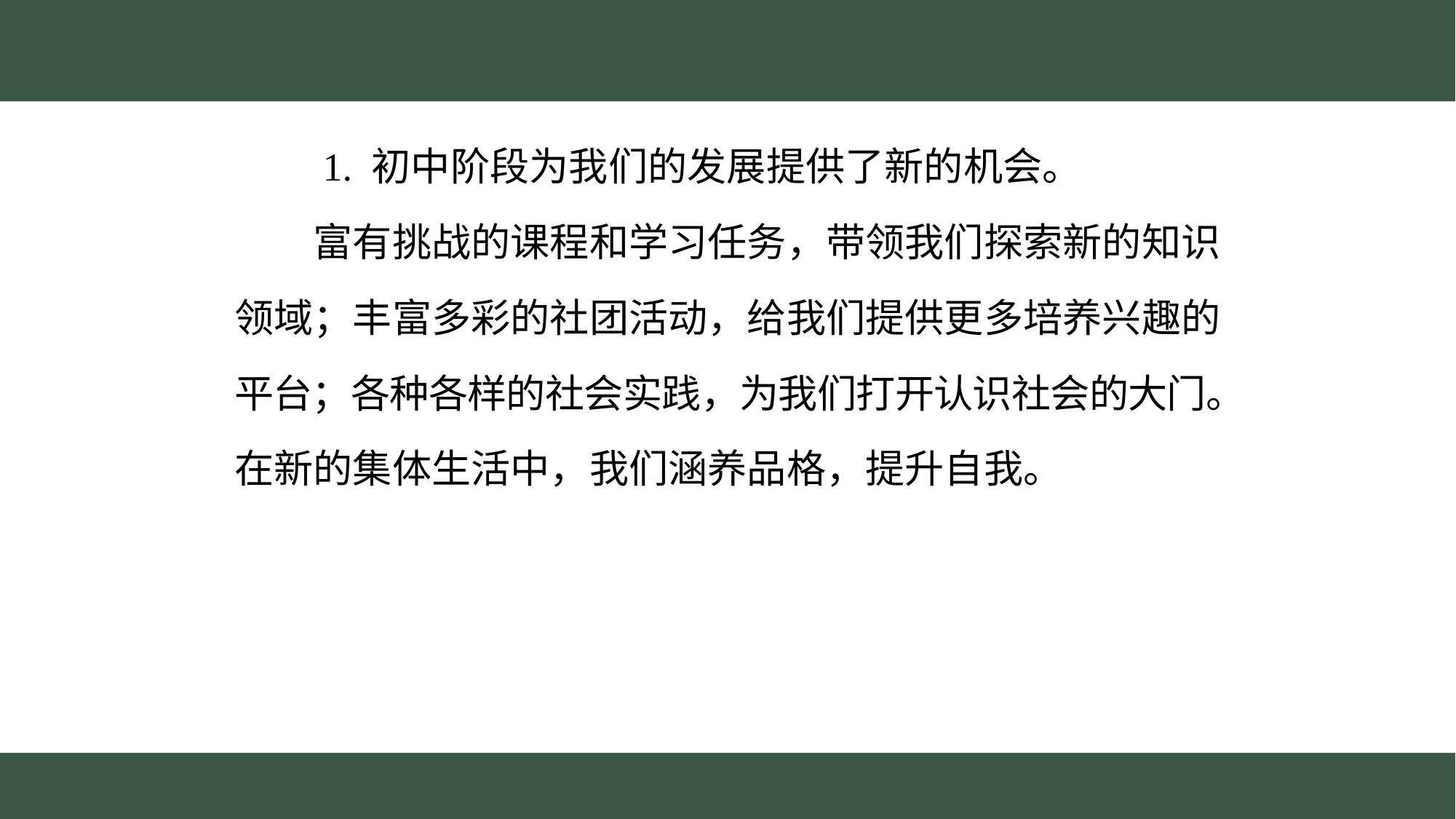

1. 初中阶段为我们的发展提供了新的机会。
　　富有挑战的课程和学习任务，带领我们探索新的知识
领域；丰富多彩的社团活动，给我们提供更多培养兴趣的
平台；各种各样的社会实践，为我们打开认识社会的大门。
在新的集体生活中，我们涵养品格，提升自我。